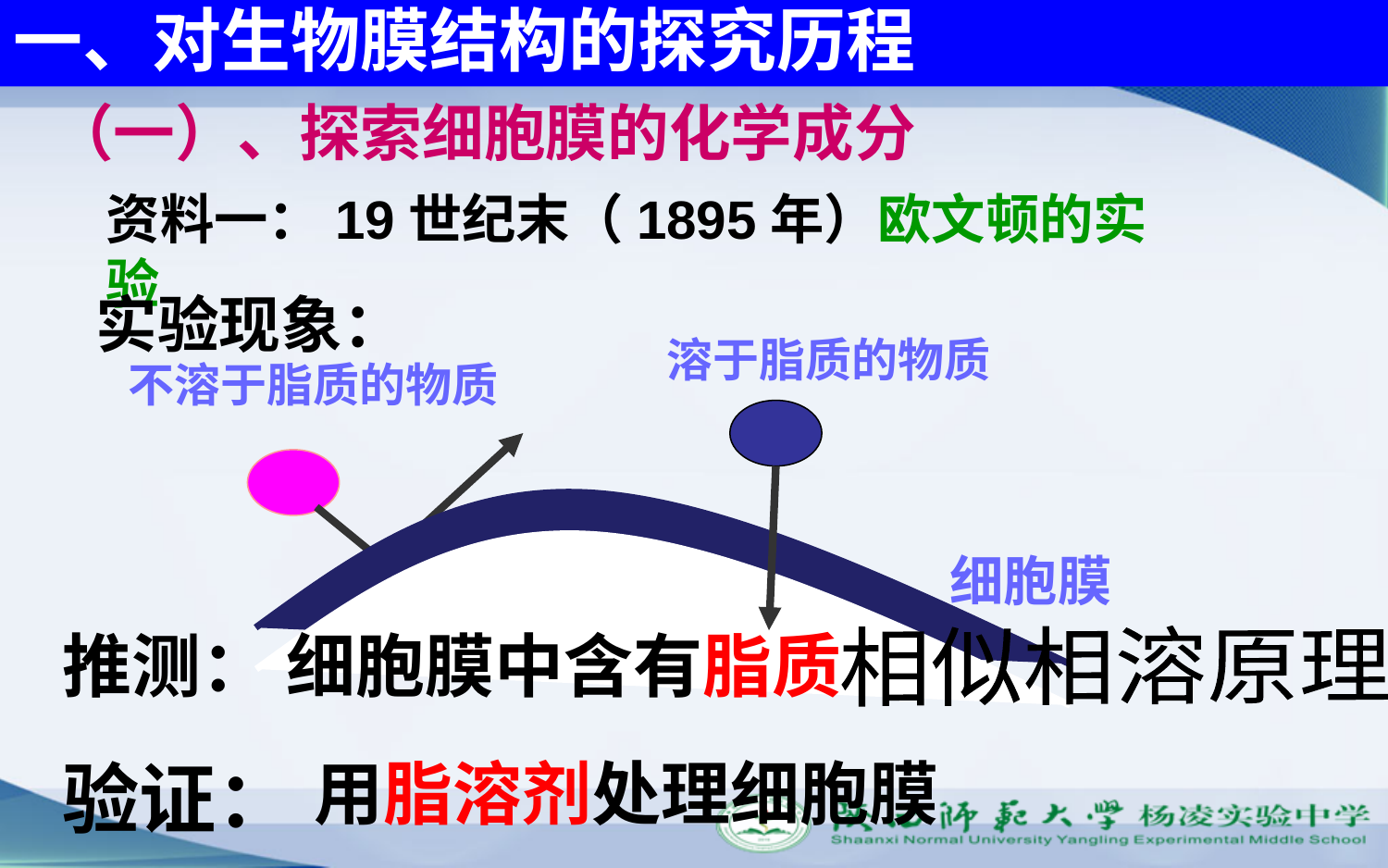

一、对生物膜结构的探究历程
探索历程：
（一）、探索细胞膜的化学成分
资料一：19世纪末（1895年）欧文顿的实验
实验现象：
溶于脂质的物质
不溶于脂质的物质

细胞膜
推测： 细胞膜中含有脂质
相似相溶原理
验证：
用脂溶剂处理细胞膜